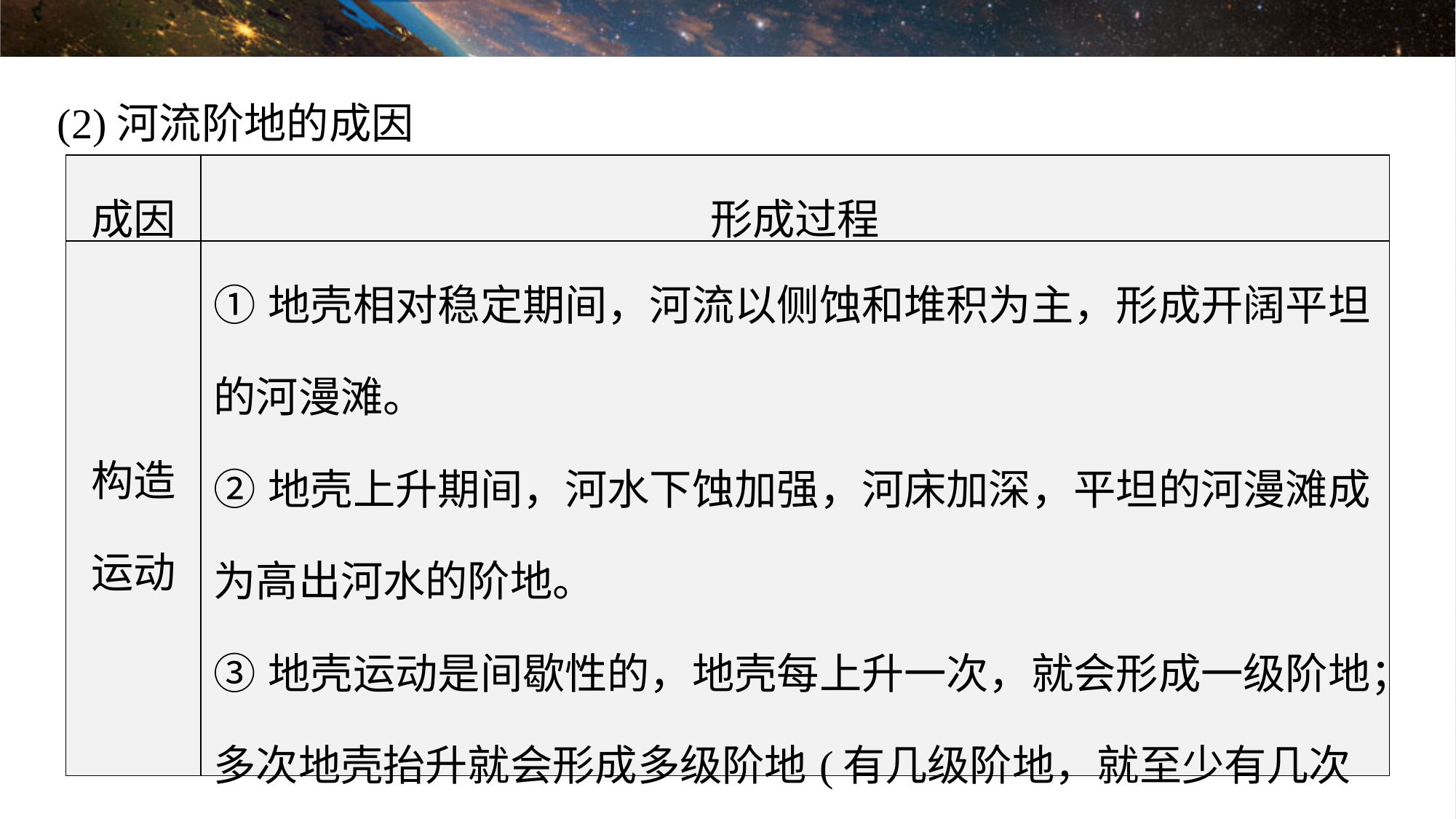

(2)河流阶地的成因
| 成因 | 形成过程 |
| --- | --- |
| 构造 运动 | ①地壳相对稳定期间，河流以侧蚀和堆积为主，形成开阔平坦的河漫滩。 ②地壳上升期间，河水下蚀加强，河床加深，平坦的河漫滩成为高出河水的阶地。 ③地壳运动是间歇性的，地壳每上升一次，就会形成一级阶地；多次地壳抬升就会形成多级阶地(有几级阶地，就至少有几次上升运动) |